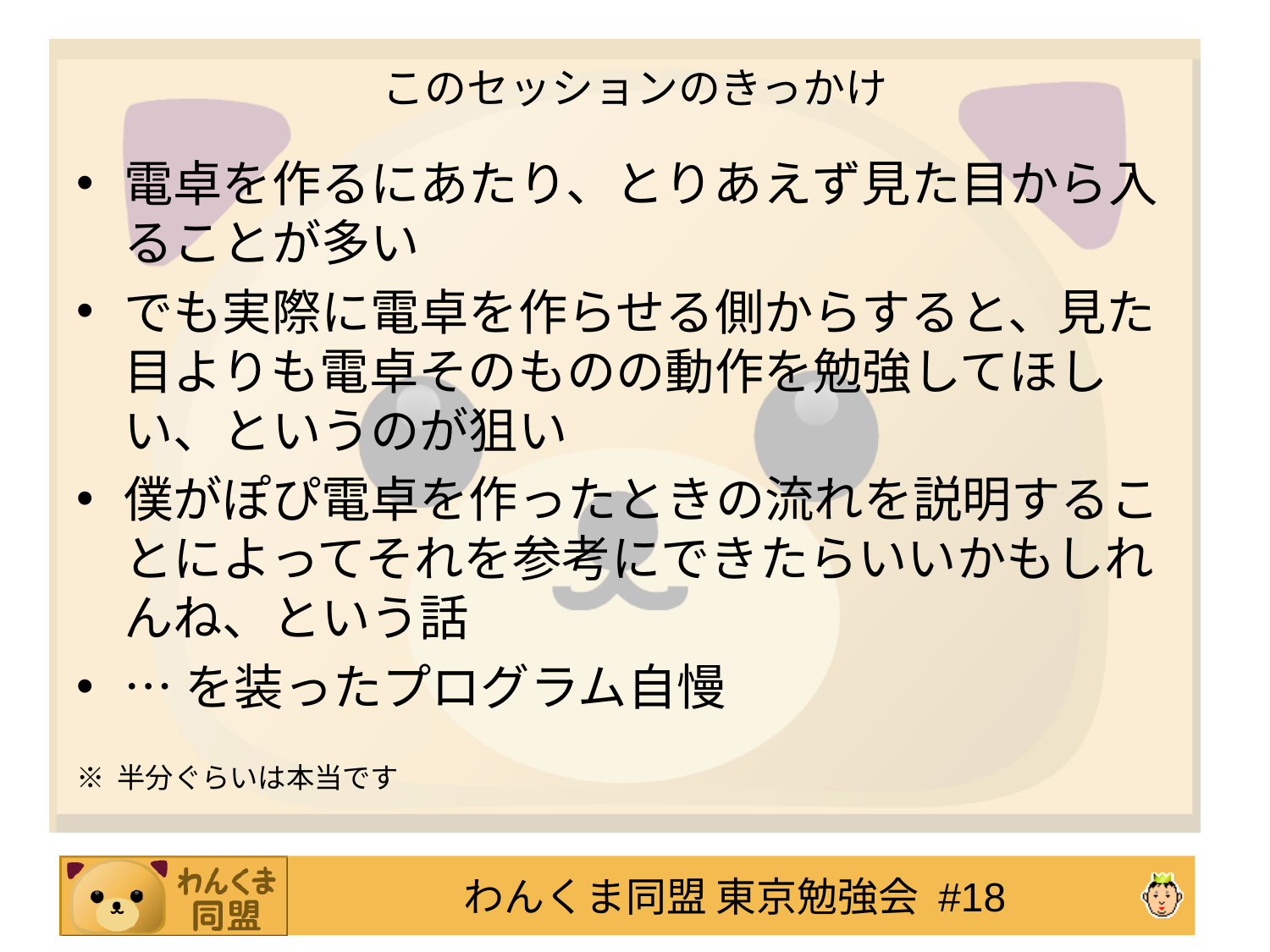

# このセッションのきっかけ
電卓を作るにあたり、とりあえず見た目から入ることが多い
でも実際に電卓を作らせる側からすると、見た目よりも電卓そのものの動作を勉強してほしい、というのが狙い
僕がぽぴ電卓を作ったときの流れを説明することによってそれを参考にできたらいいかもしれんね、という話
…を装ったプログラム自慢

※ 半分ぐらいは本当です